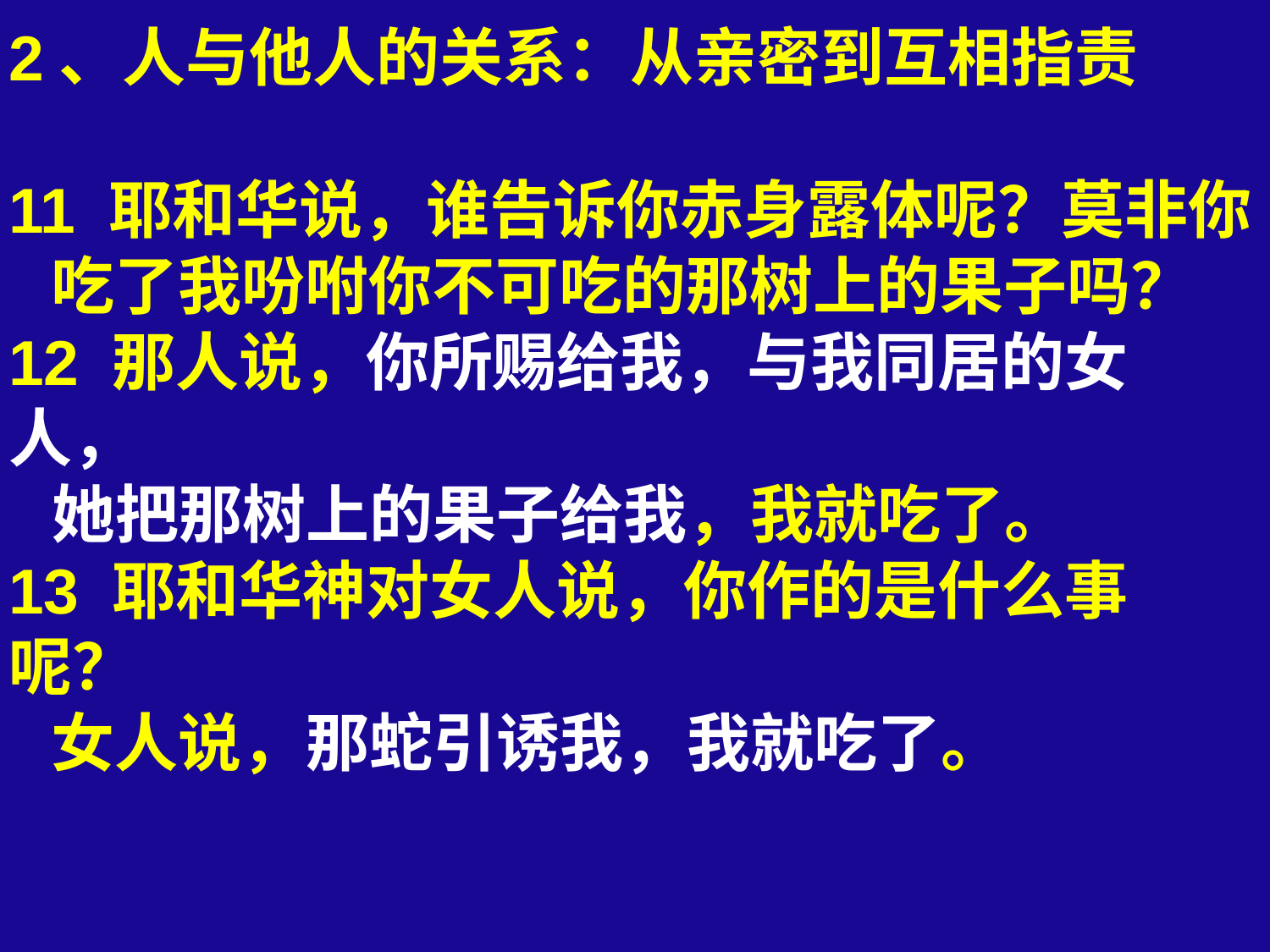

# 2、人与他人的关系：从亲密到互相指责 11 耶和华说，谁告诉你赤身露体呢？莫非你 吃了我吩咐你不可吃的那树上的果子吗？ 12 那人说，你所赐给我，与我同居的女人， 她把那树上的果子给我，我就吃了。 13 耶和华神对女人说，你作的是什么事呢？ 女人说，那蛇引诱我，我就吃了。